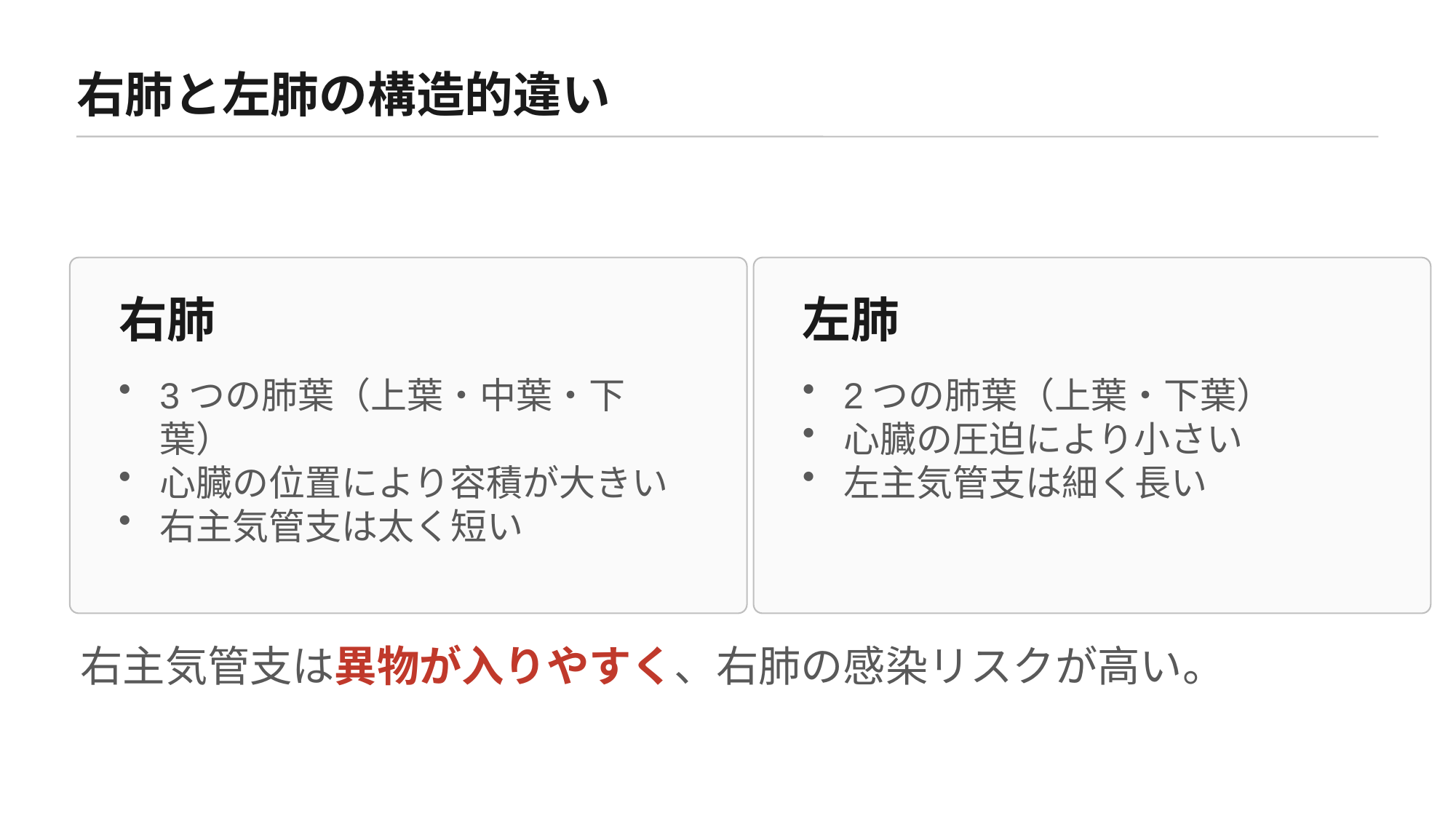

右肺と左肺の構造的違い

右肺
左肺
3つの肺葉（上葉・中葉・下葉）
心臓の位置により容積が大きい
右主気管支は太く短い
2つの肺葉（上葉・下葉）
心臓の圧迫により小さい
左主気管支は細く長い
右主気管支は異物が入りやすく、右肺の感染リスクが高い。